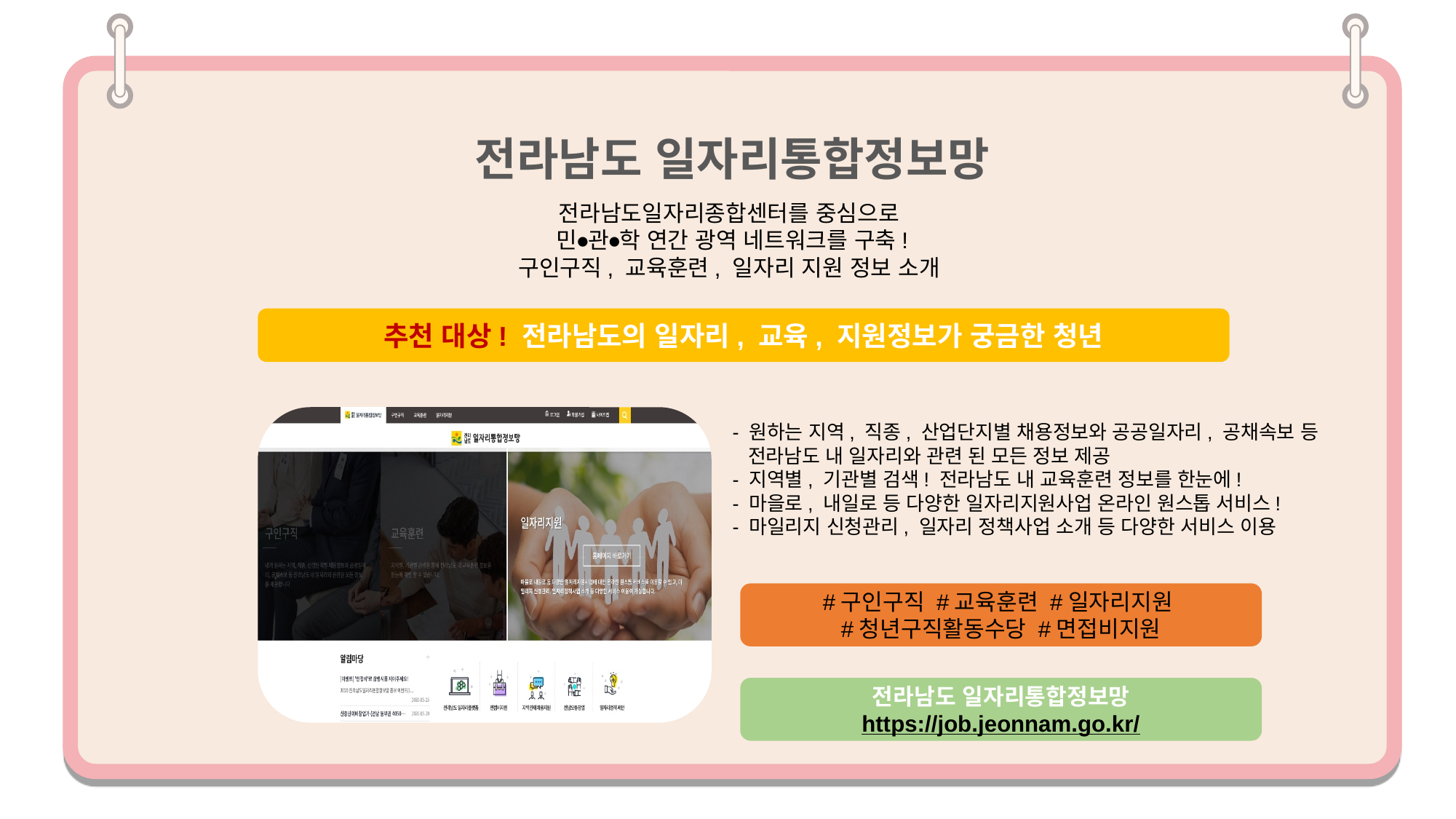

전라남도 일자리통합정보망

전라남도일자리종합센터를 중심으로
민⦁관⦁학 연간 광역 네트워크를 구축!
구인구직, 교육훈련, 일자리 지원 정보 소개

추천 대상! 전라남도의 일자리, 교육, 지원정보가 궁금한 청년

- 원하는 지역, 직종, 산업단지별 채용정보와 공공일자리, 공채속보 등
  전라남도 내 일자리와 관련 된 모든 정보 제공
- 지역별, 기관별 검색! 전라남도 내 교육훈련 정보를 한눈에!
- 마을로, 내일로 등 다양한 일자리지원사업 온라인 원스톱 서비스!
- 마일리지 신청관리, 일자리 정책사업 소개 등 다양한 서비스 이용

#구인구직 #교육훈련 #일자리지원
#청년구직활동수당 #면접비지원

전라남도 일자리통합정보망
https://job.jeonnam.go.kr/